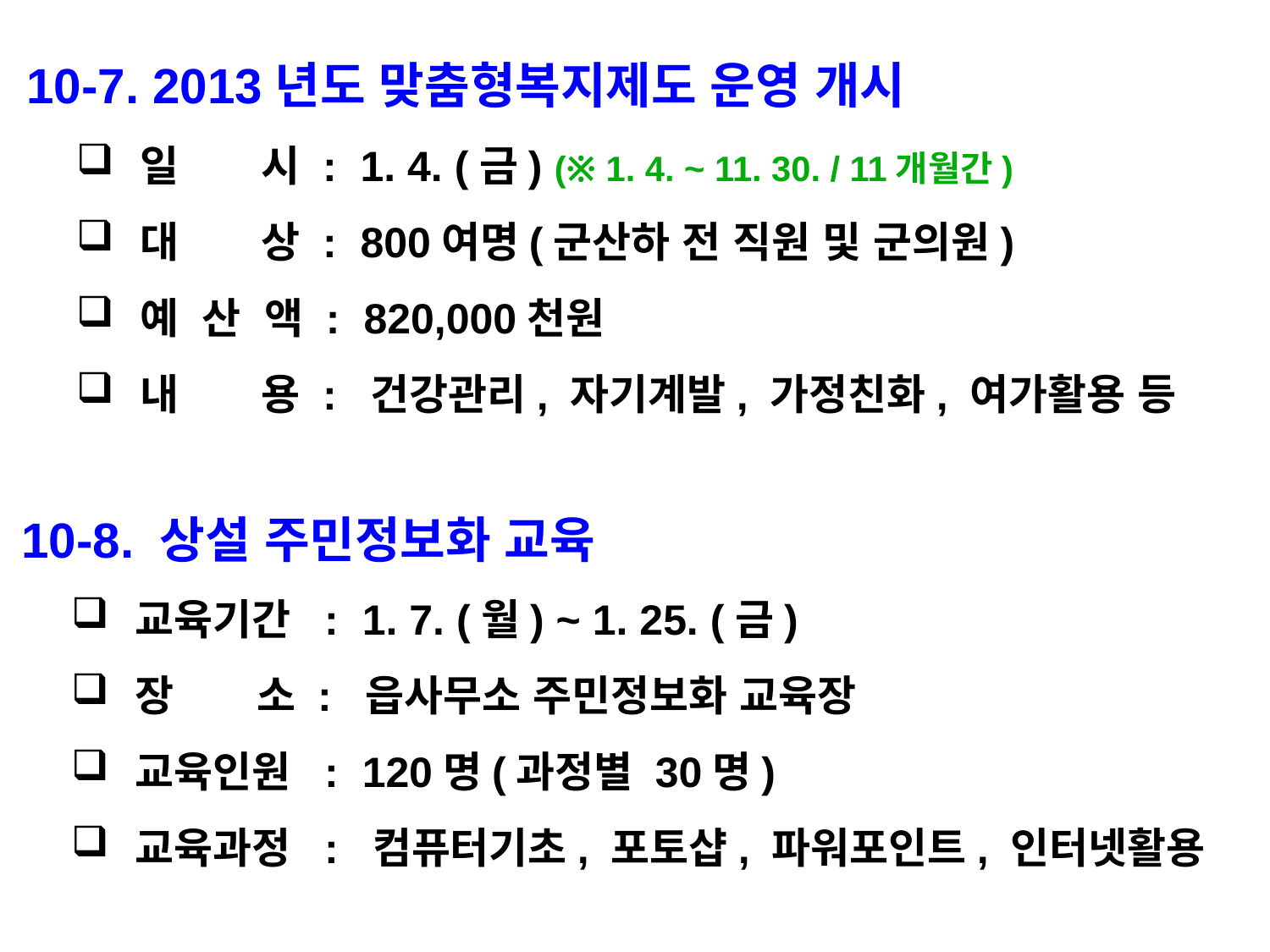

10-7. 2013년도 맞춤형복지제도 운영 개시
일       시 :  1. 4. (금) (※ 1. 4. ~ 11. 30. / 11개월간)
대       상 :  800여명(군산하 전 직원 및 군의원)
예  산  액 :  820,000천원
내       용 :  건강관리, 자기계발, 가정친화, 여가활용 등

 10-8. 상설 주민정보화 교육
교육기간  :  1. 7. (월) ~ 1. 25. (금)
장       소 :  읍사무소 주민정보화 교육장
교육인원  :  120명(과정별 30명)
교육과정  :  컴퓨터기초, 포토샵, 파워포인트, 인터넷활용